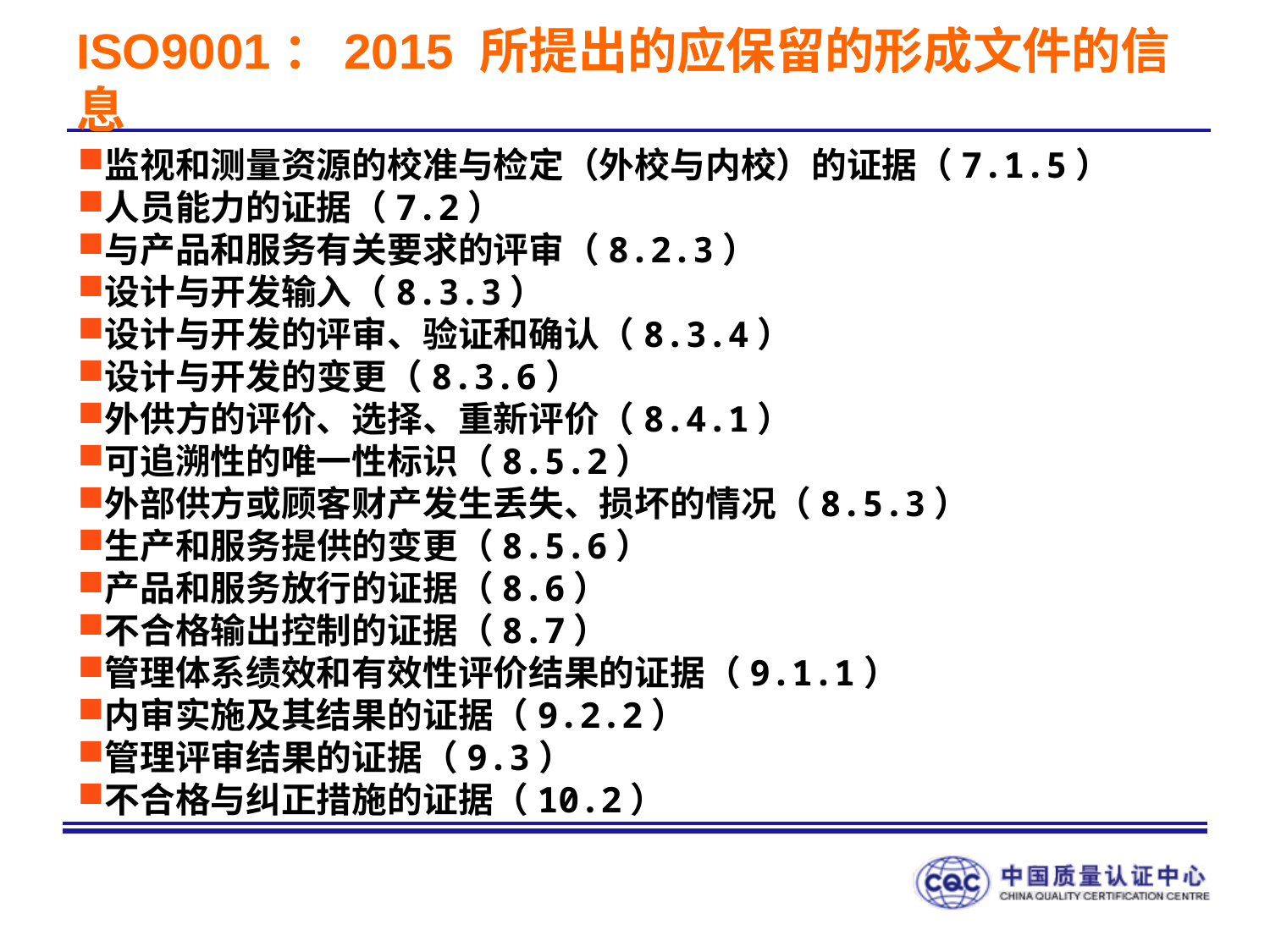

# ISO9001：2015 所提出的应保留的形成文件的信息
监视和测量资源的校准与检定（外校与内校）的证据（7.1.5）
人员能力的证据（7.2）
与产品和服务有关要求的评审（8.2.3）
设计与开发输入（8.3.3）
设计与开发的评审、验证和确认（8.3.4）
设计与开发的变更（8.3.6）
外供方的评价、选择、重新评价（8.4.1）
可追溯性的唯一性标识（8.5.2）
外部供方或顾客财产发生丢失、损坏的情况（8.5.3）
生产和服务提供的变更（8.5.6）
产品和服务放行的证据（8.6）
不合格输出控制的证据（8.7）
管理体系绩效和有效性评价结果的证据（9.1.1）
内审实施及其结果的证据（9.2.2）
管理评审结果的证据（9.3）
不合格与纠正措施的证据（10.2）